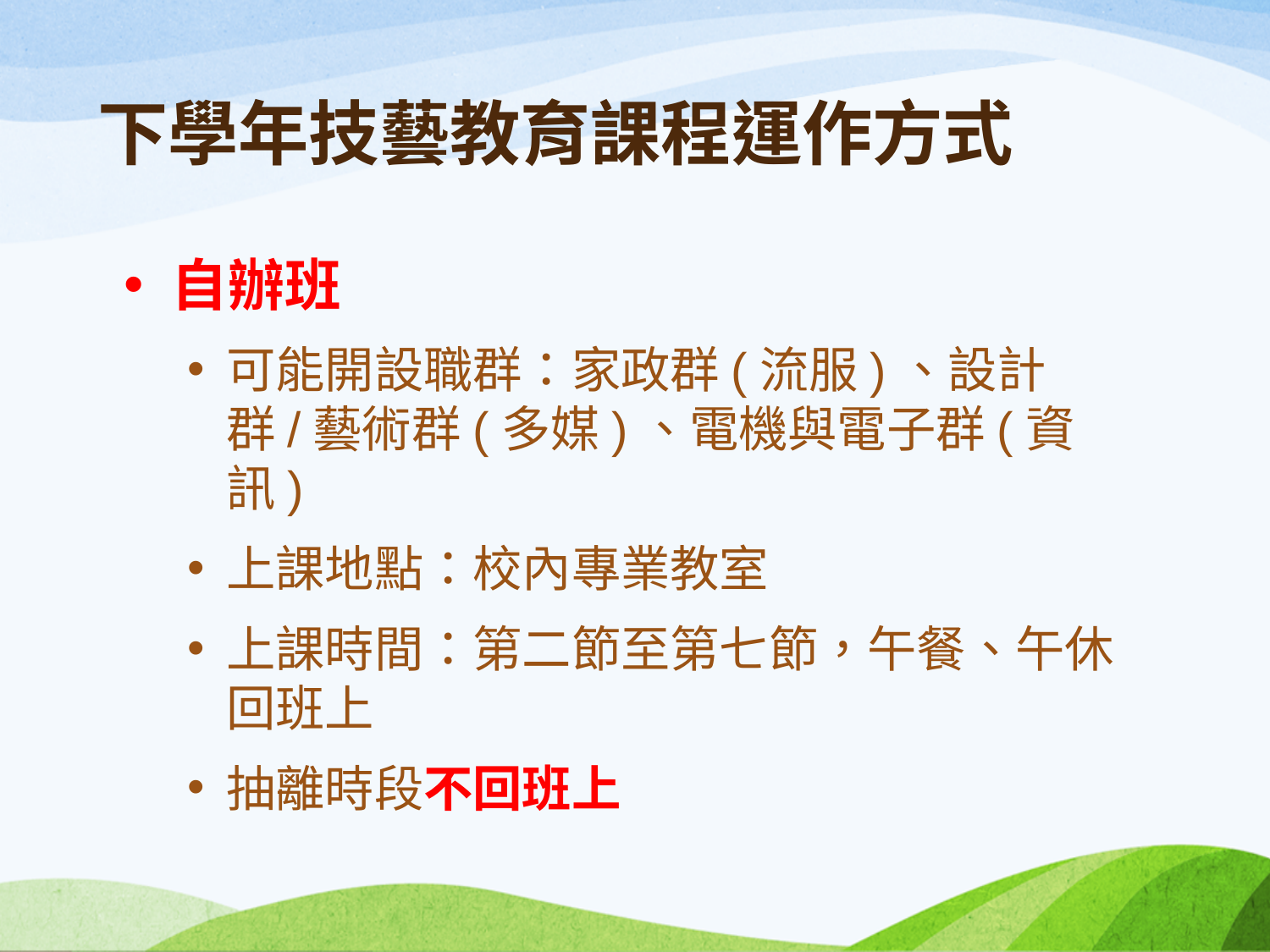

# 下學年技藝教育課程運作方式
自辦班
可能開設職群：家政群(流服)、設計群/藝術群(多媒)、電機與電子群(資訊)
上課地點：校內專業教室
上課時間：第二節至第七節，午餐、午休回班上
抽離時段不回班上